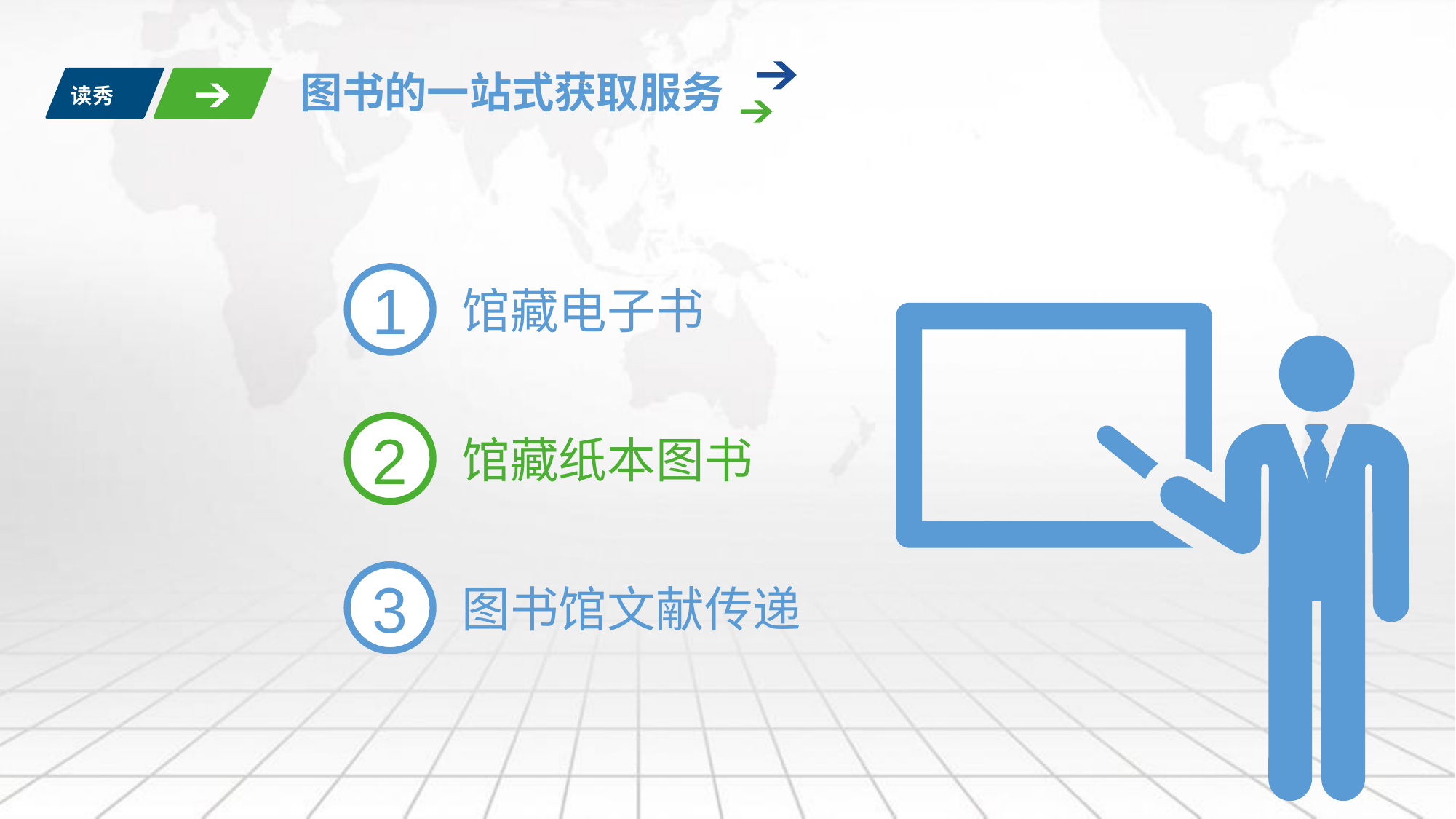

图书的一站式获取服务

读秀

1
馆藏电子书

2
馆藏纸本图书
3
图书馆文献传递